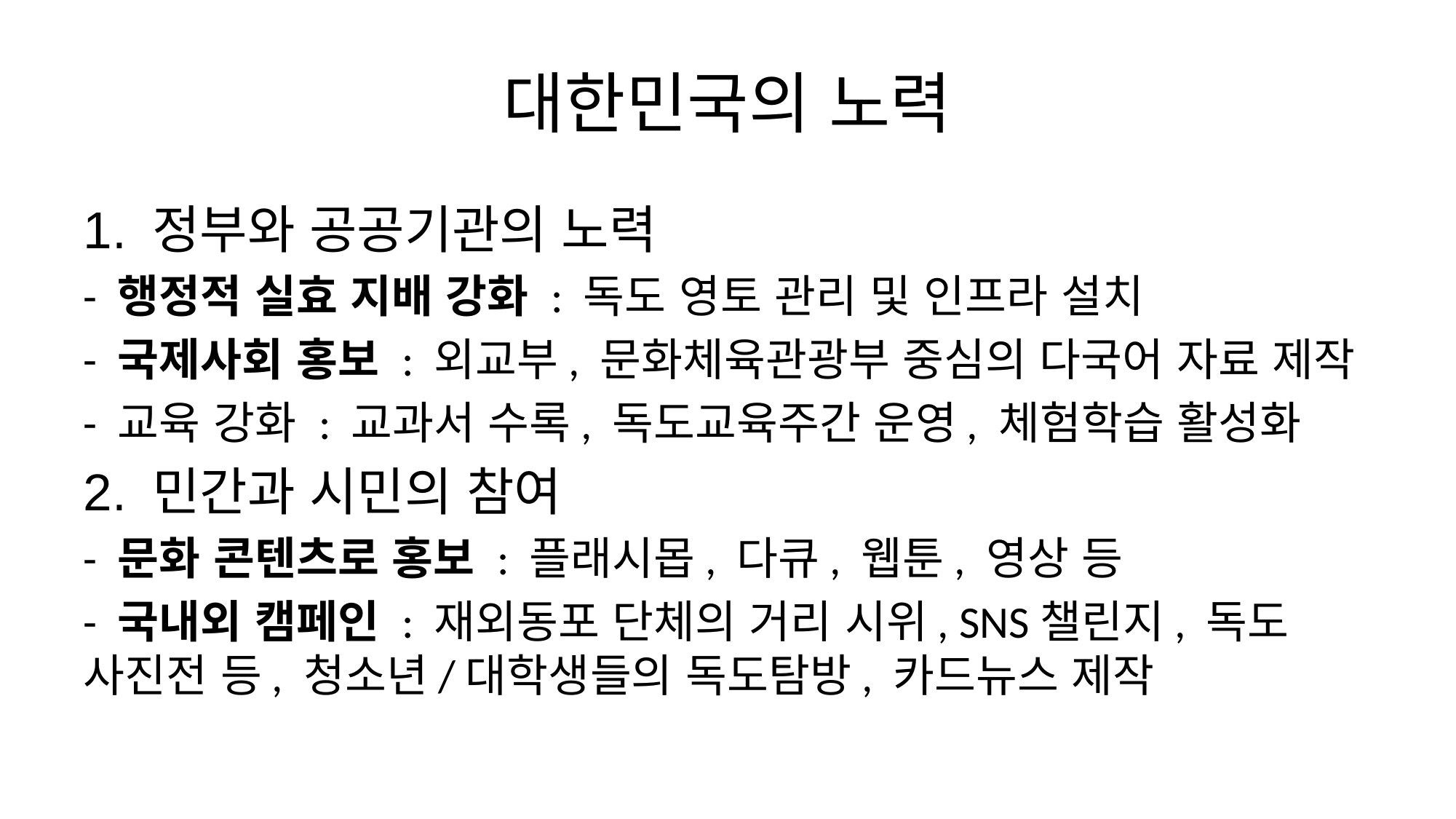

# 대한민국의 노력
1. 정부와 공공기관의 노력
- 행정적 실효 지배 강화 : 독도 영토 관리 및 인프라 설치
- 국제사회 홍보 : 외교부, 문화체육관광부 중심의 다국어 자료 제작
- 교육 강화 : 교과서 수록, 독도교육주간 운영, 체험학습 활성화
2. 민간과 시민의 참여
- 문화 콘텐츠로 홍보 : 플래시몹, 다큐, 웹툰, 영상 등
- 국내외 캠페인 : 재외동포 단체의 거리 시위, SNS챌린지, 독도 사진전 등, 청소년/대학생들의 독도탐방, 카드뉴스 제작